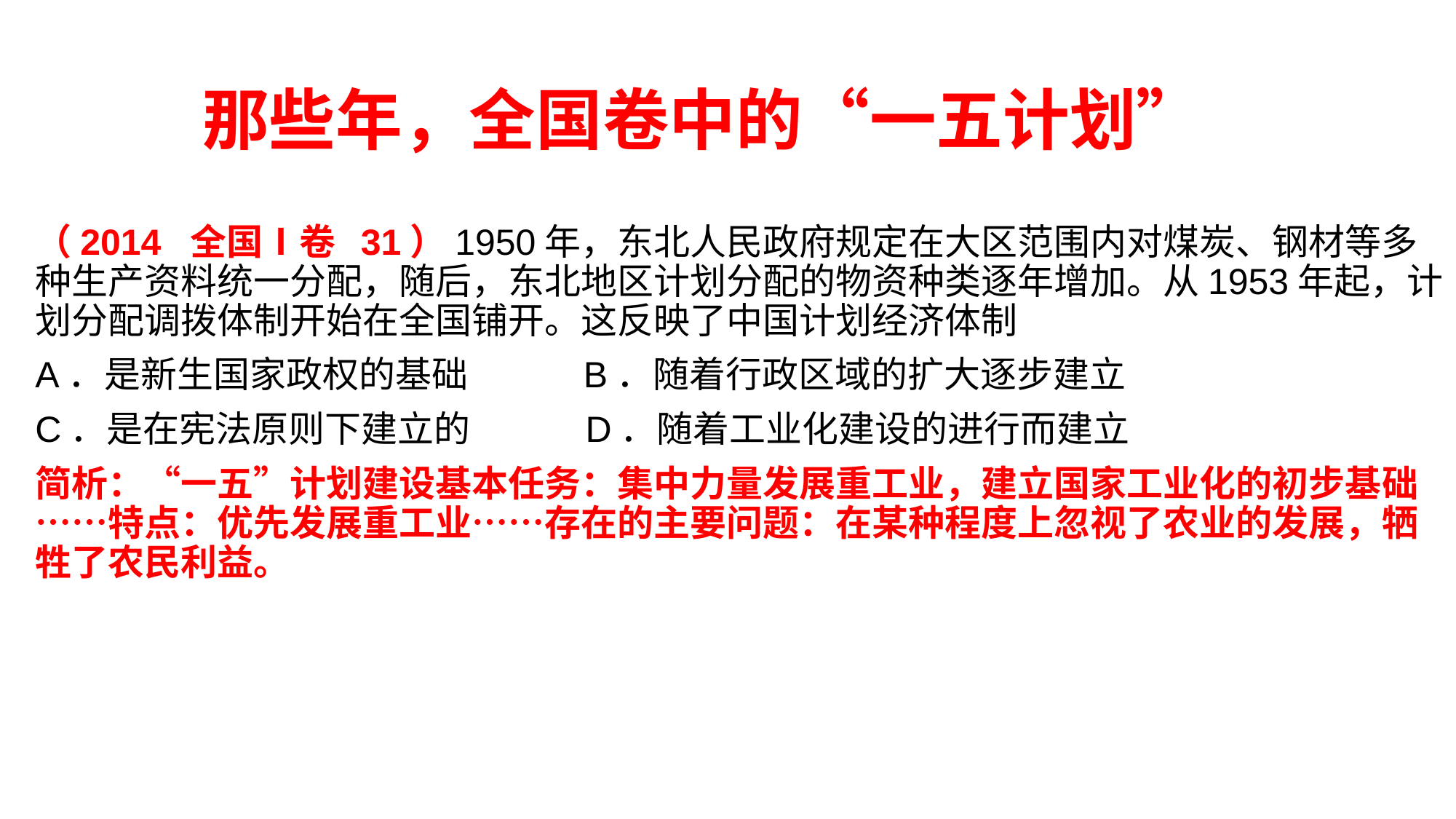

# 那些年，全国卷中的“一五计划”
（2014  全国Ⅰ卷  31）1950年，东北人民政府规定在大区范围内对煤炭、钢材等多种生产资料统一分配，随后，东北地区计划分配的物资种类逐年增加。从1953年起，计划分配调拨体制开始在全国铺开。这反映了中国计划经济体制
A．是新生国家政权的基础             B．随着行政区域的扩大逐步建立
C．是在宪法原则下建立的             D．随着工业化建设的进行而建立
简析：“一五”计划建设基本任务：集中力量发展重工业，建立国家工业化的初步基础……特点：优先发展重工业……存在的主要问题：在某种程度上忽视了农业的发展，牺牲了农民利益。